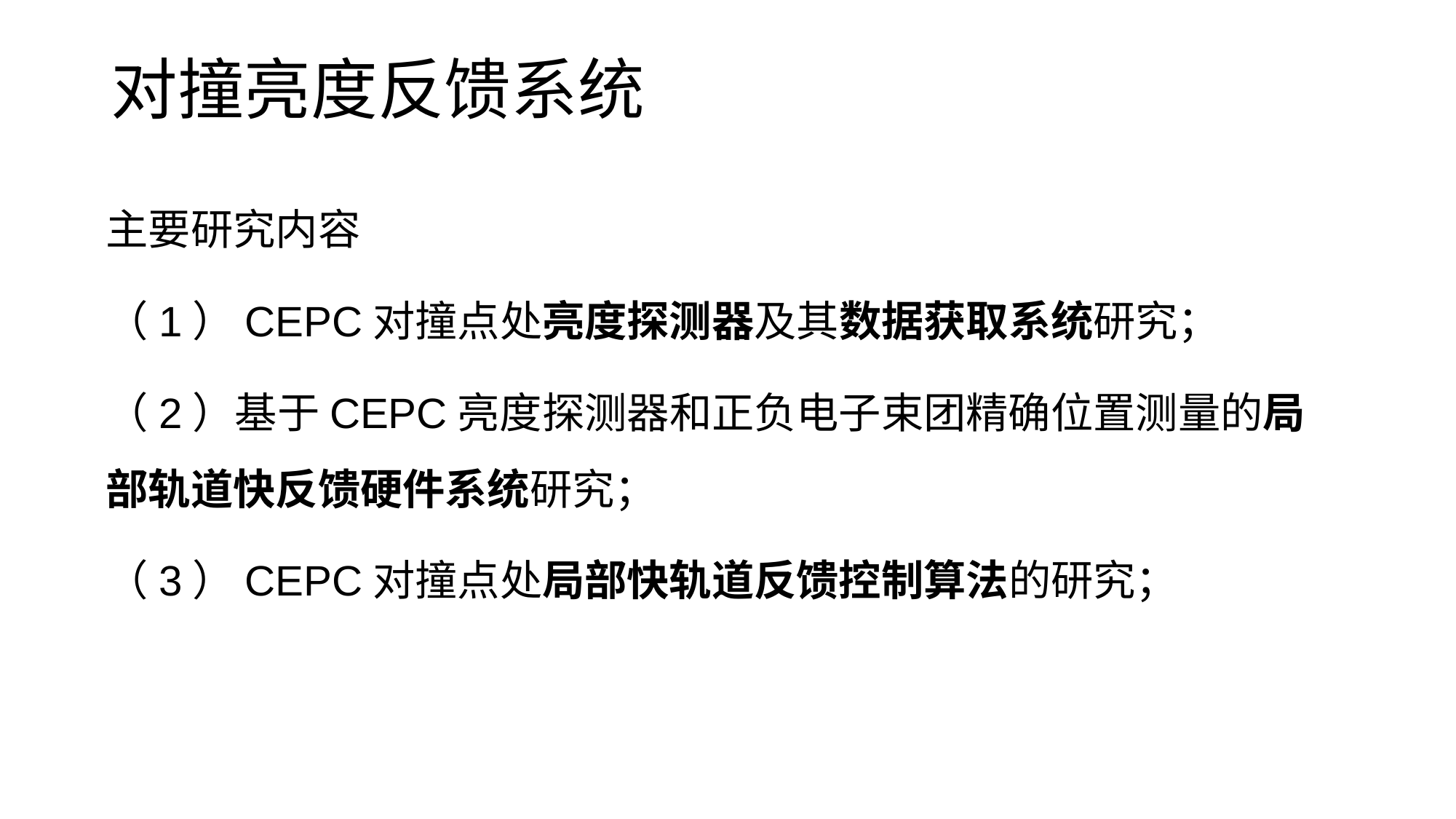

# 对撞亮度反馈系统
主要研究内容
（1）CEPC对撞点处亮度探测器及其数据获取系统研究；
（2）基于CEPC亮度探测器和正负电子束团精确位置测量的局部轨道快反馈硬件系统研究；
（3）CEPC对撞点处局部快轨道反馈控制算法的研究；